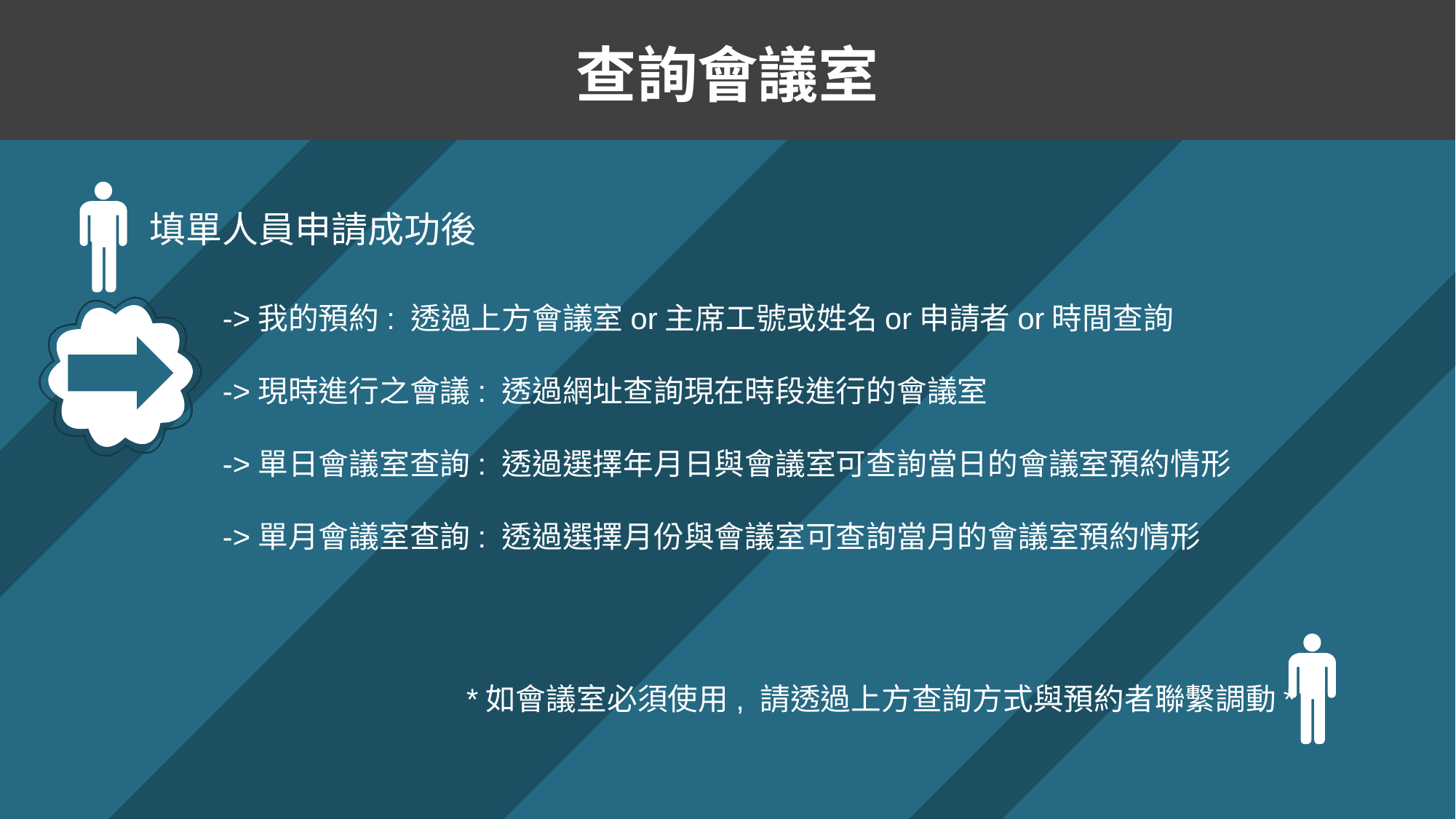

查詢會議室

填單人員申請成功後
->我的預約: 透過上方會議室or主席工號或姓名or申請者or時間查詢

->現時進行之會議: 透過網址查詢現在時段進行的會議室

->單日會議室查詢: 透過選擇年月日與會議室可查詢當日的會議室預約情形

->單月會議室查詢: 透過選擇月份與會議室可查詢當月的會議室預約情形

*如會議室必須使用, 請透過上方查詢方式與預約者聯繫調動*